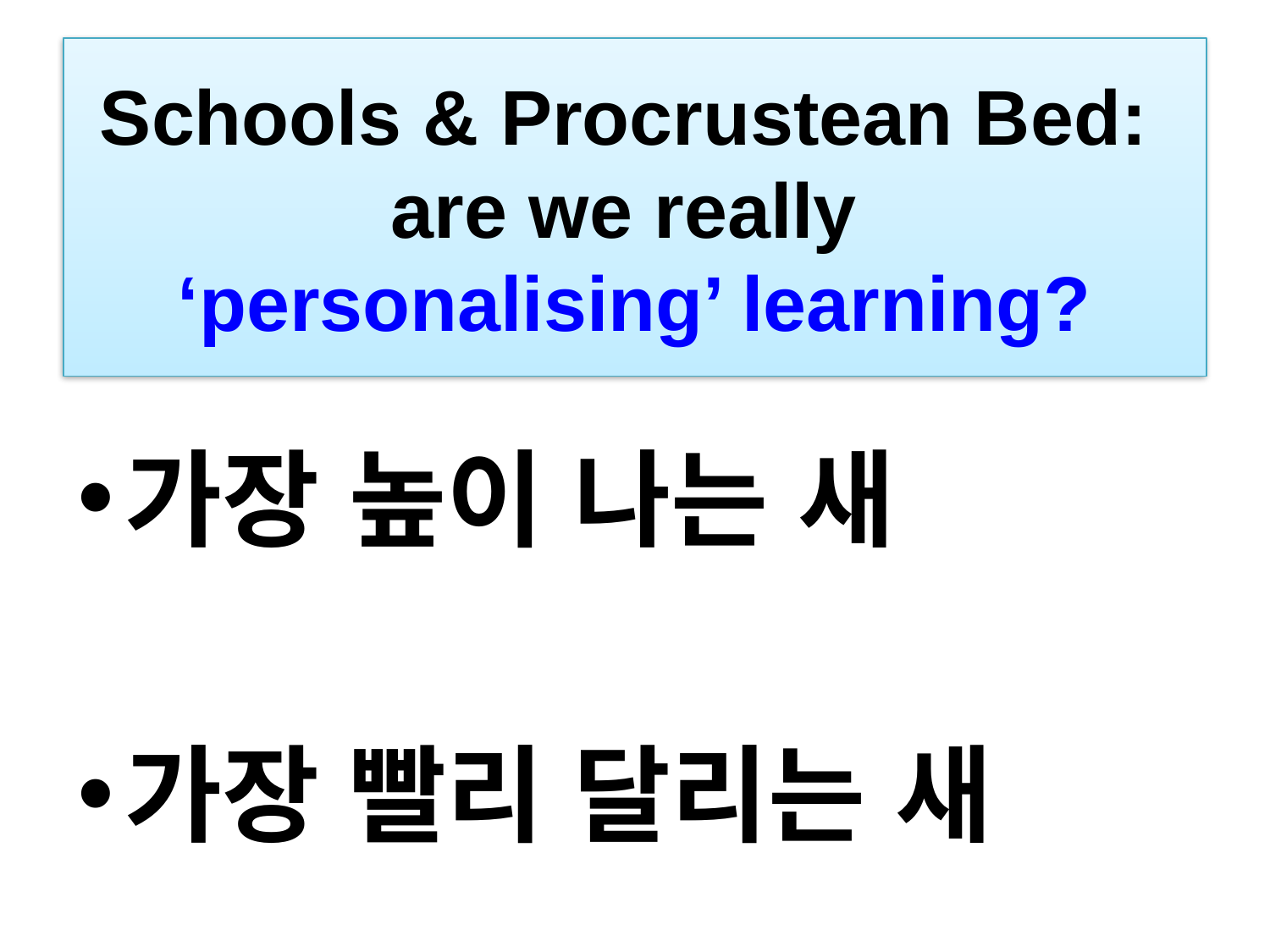

# Schools & Procrustean Bed: are we really ‘personalising’ learning?
가장 높이 나는 새

가장 빨리 달리는 새